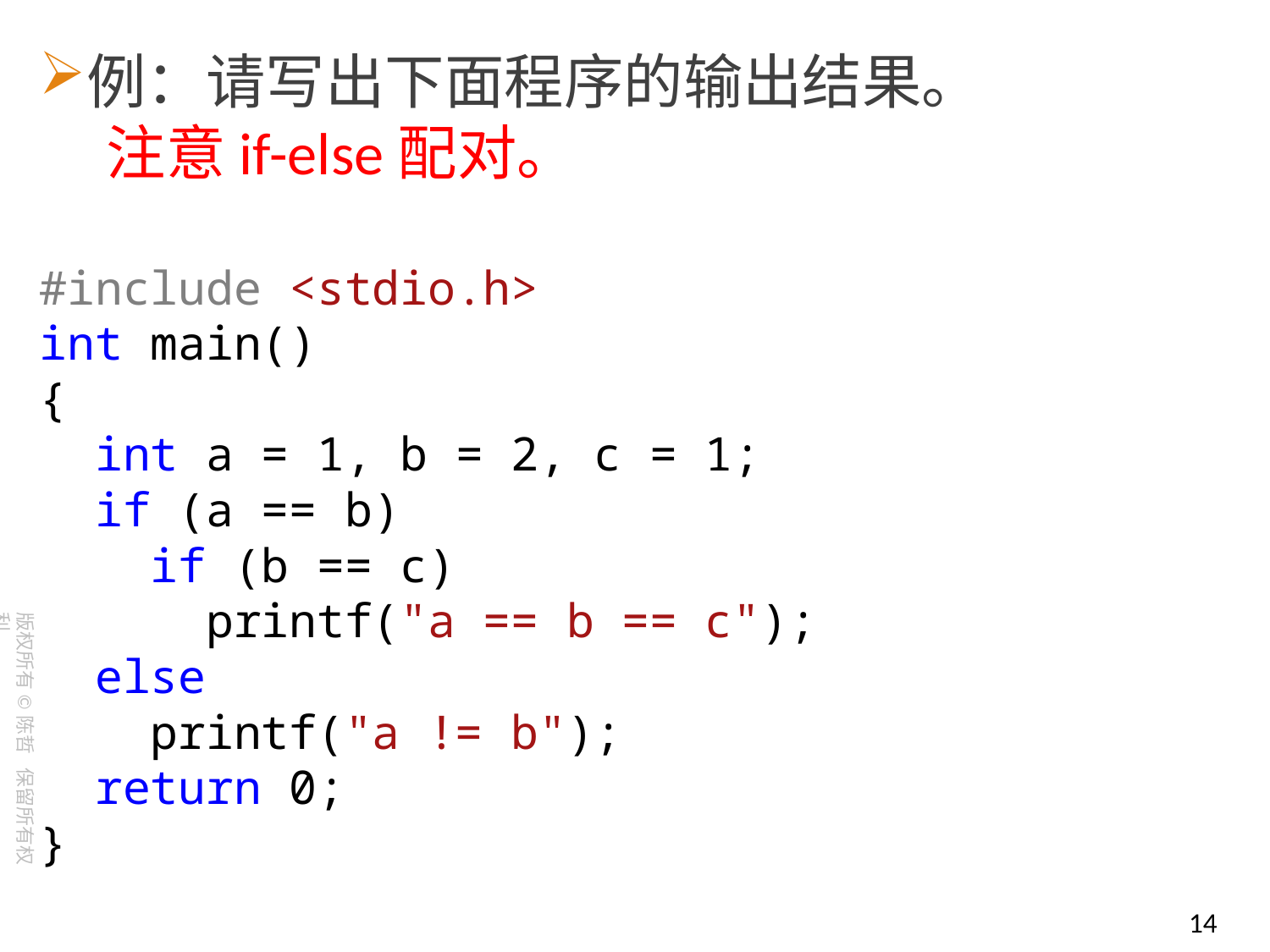

例：请写出下面程序的输出结果。
    注意if-else配对。

#include <stdio.h>
int main()
{
  int a = 1, b = 2, c = 1;
  if (a == b)
    if (b == c)
      printf("a == b == c");
  else
    printf("a != b");
  return 0;
}
14